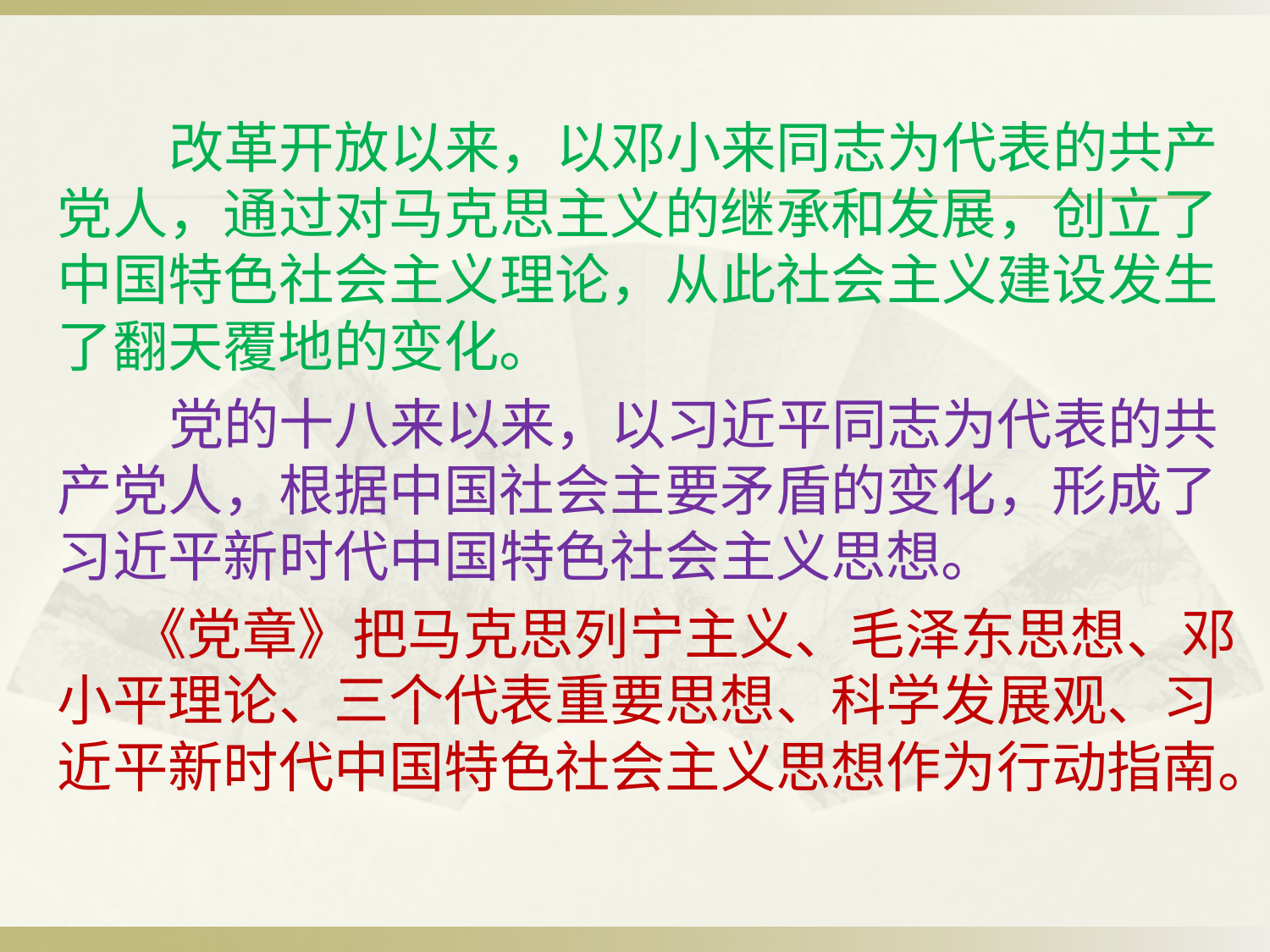

改革开放以来，以邓小来同志为代表的共产党人，通过对马克思主义的继承和发展，创立了中国特色社会主义理论，从此社会主义建设发生了翻天覆地的变化。
        党的十八来以来，以习近平同志为代表的共产党人，根据中国社会主要矛盾的变化，形成了习近平新时代中国特色社会主义思想。
     《党章》把马克思列宁主义、毛泽东思想、邓小平理论、三个代表重要思想、科学发展观、习近平新时代中国特色社会主义思想作为行动指南。